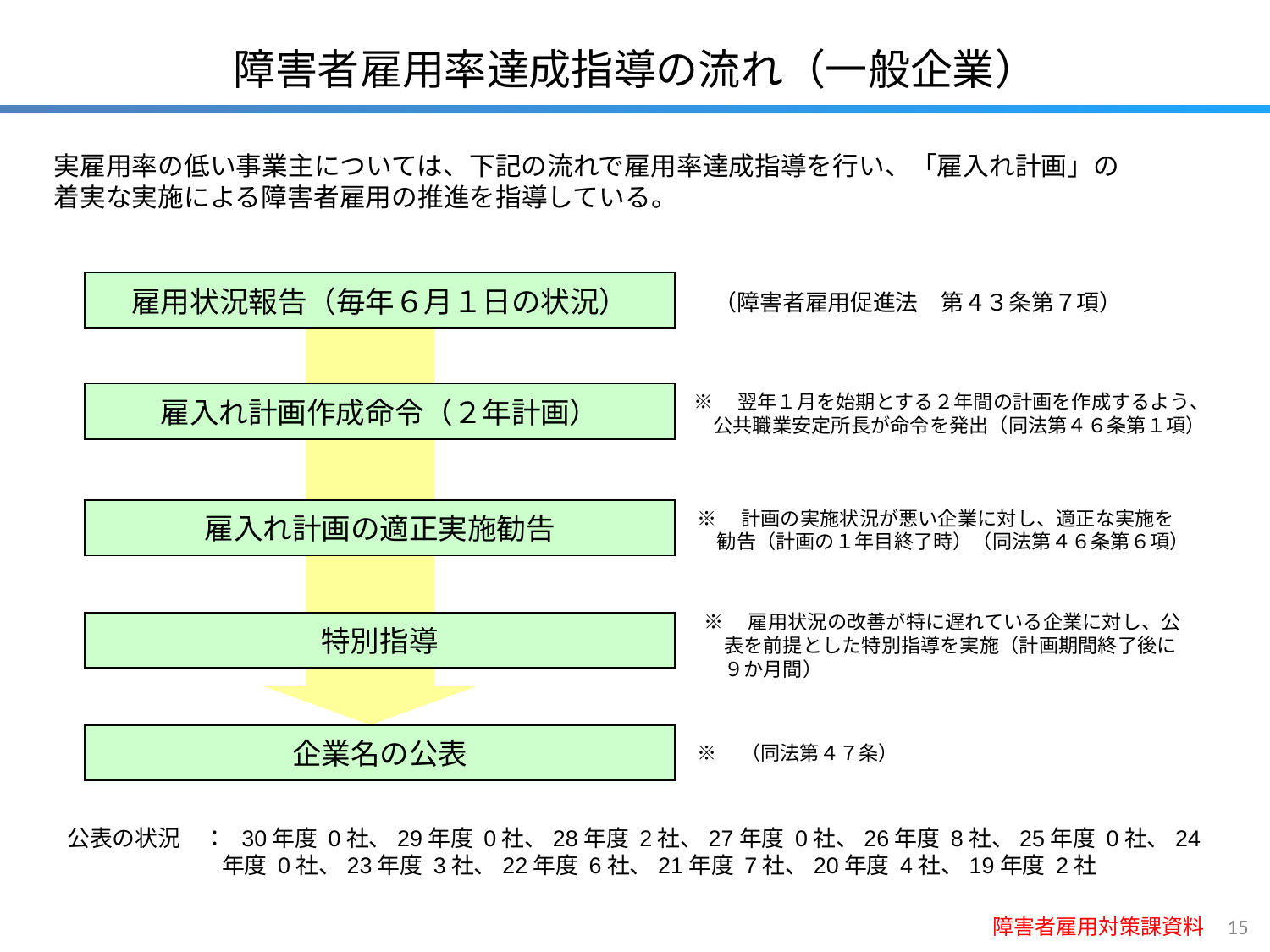

障害者雇用率達成指導の流れ（一般企業）

実雇用率の低い事業主については、下記の流れで雇用率達成指導を行い、「雇入れ計画」の
着実な実施による障害者雇用の推進を指導している。
雇用状況報告（毎年６月１日の状況）
（障害者雇用促進法　第４３条第７項）
雇入れ計画作成命令（２年計画）
※　翌年１月を始期とする２年間の計画を作成するよう、
　公共職業安定所長が命令を発出（同法第４６条第１項）

雇入れ計画の適正実施勧告
※　計画の実施状況が悪い企業に対し、適正な実施を
　勧告（計画の１年目終了時）（同法第４６条第６項）
※　雇用状況の改善が特に遅れている企業に対し、公
　表を前提とした特別指導を実施（計画期間終了後に
　９か月間）
特別指導
企業名の公表
※　（同法第４７条）
公表の状況　：  30年度 0社、29年度 0社、28年度 2社、27年度 0社、26年度 8社、25年度 0社、24年度 0社、23年度 3社、22年度 6社、21年度 7社、20年度 4社、19年度 2社
障害者雇用対策課資料
15